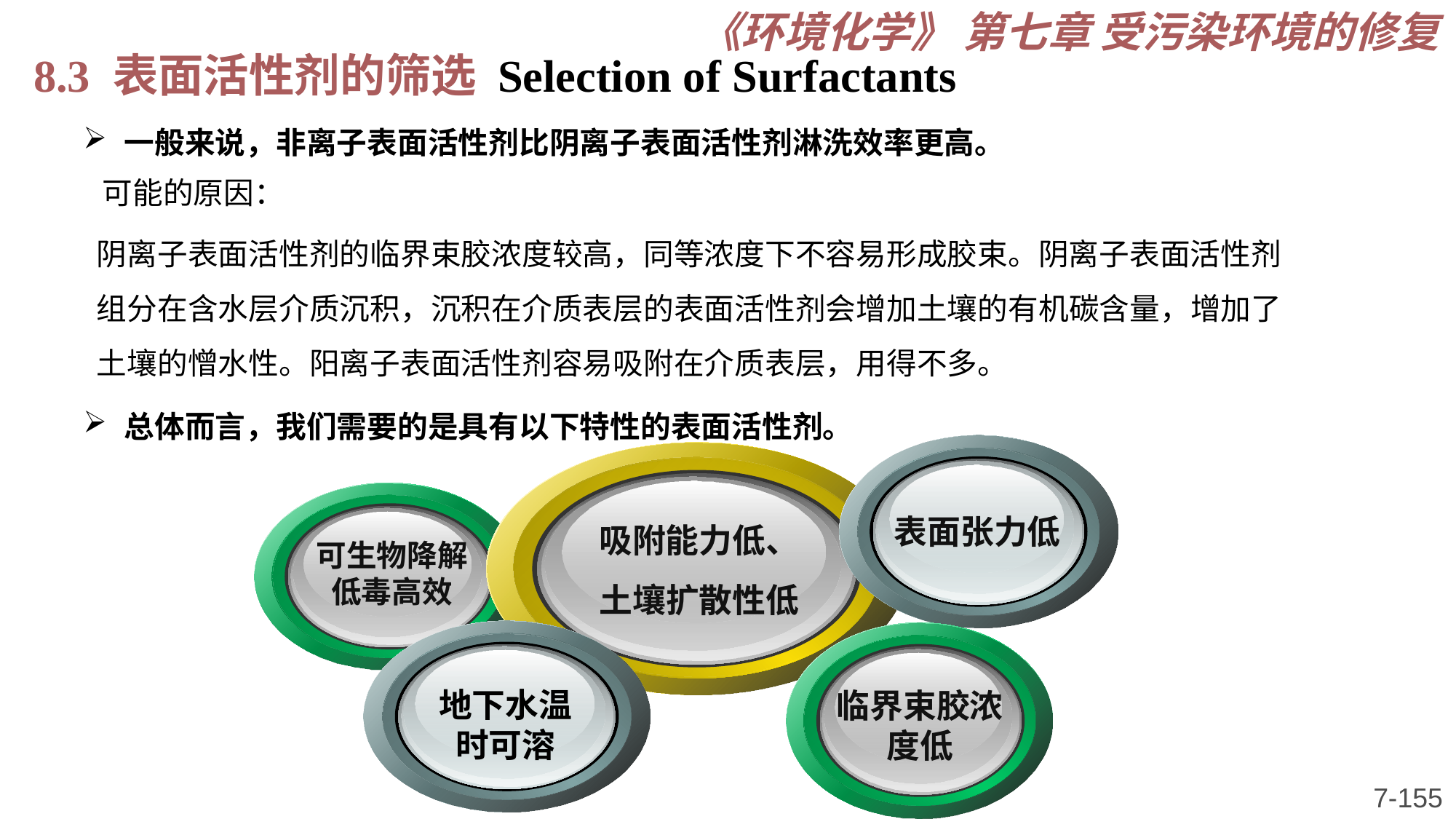

《环境化学》 第七章 受污染环境的修复
8.3 表面活性剂的筛选 Selection of Surfactants
一般来说，非离子表面活性剂比阴离子表面活性剂淋洗效率更高。
可能的原因：
阴离子表面活性剂的临界束胶浓度较高，同等浓度下不容易形成胶束。阴离子表面活性剂组分在含水层介质沉积，沉积在介质表层的表面活性剂会增加土壤的有机碳含量，增加了土壤的憎水性。阳离子表面活性剂容易吸附在介质表层，用得不多。

总体而言，我们需要的是具有以下特性的表面活性剂。

表面张力低

吸附能力低、土壤扩散性低

可生物降解低毒高效

地下水温时可溶

临界束胶浓度低
7-155